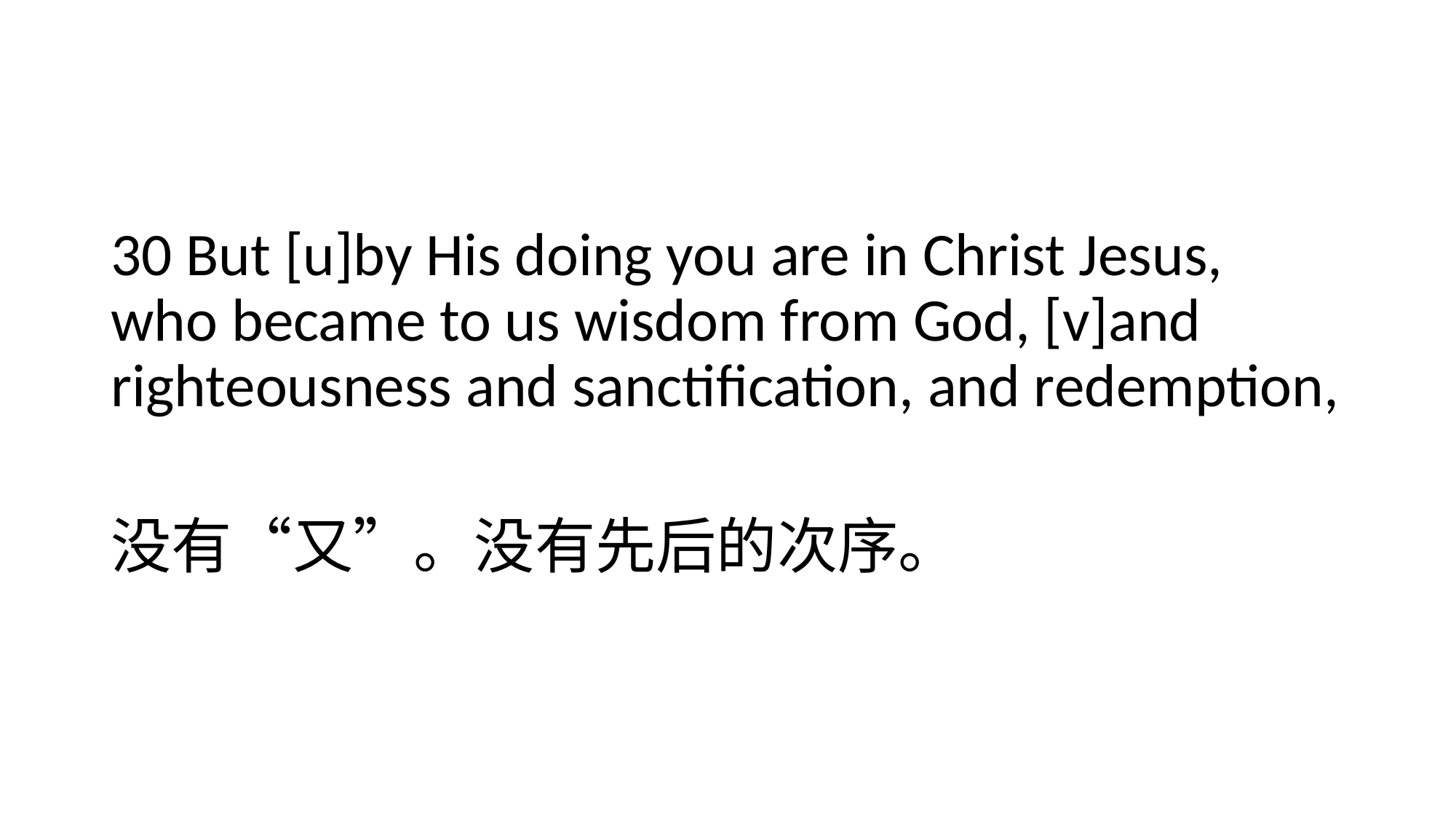

#
30 But [u]by His doing you are in Christ Jesus, who became to us wisdom from God, [v]and righteousness and sanctification, and redemption,

没有“又”。没有先后的次序。